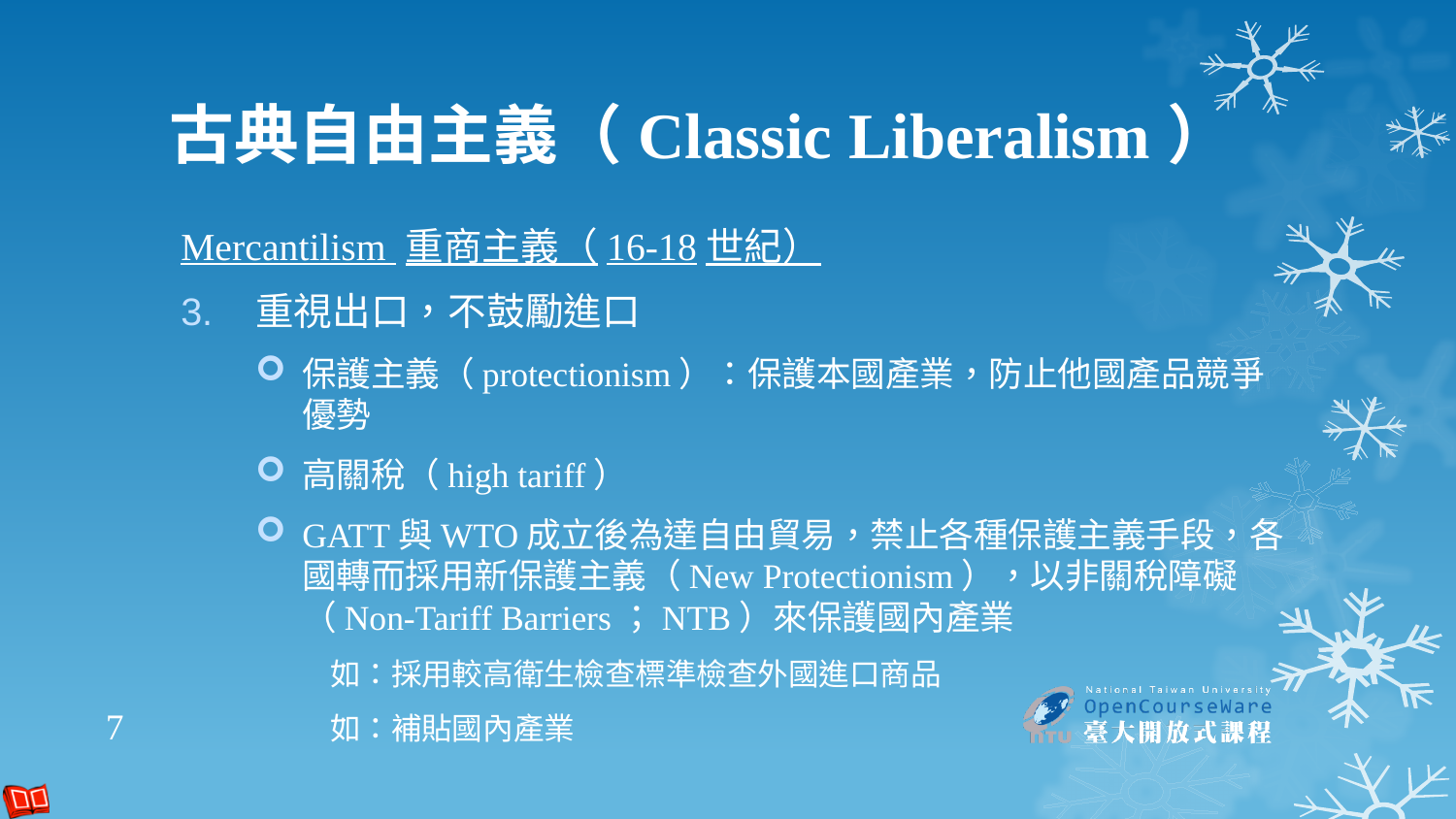

# 古典自由主義（Classic Liberalism）
Mercantilism 重商主義（16-18世紀）
重視出口，不鼓勵進口
保護主義（protectionism）：保護本國產業，防止他國產品競爭優勢
高關稅（high tariff）
GATT與WTO成立後為達自由貿易，禁止各種保護主義手段，各國轉而採用新保護主義（New Protectionism），以非關稅障礙（Non-Tariff Barriers；NTB）來保護國內產業
如：採用較高衛生檢查標準檢查外國進口商品
如：補貼國內產業
7